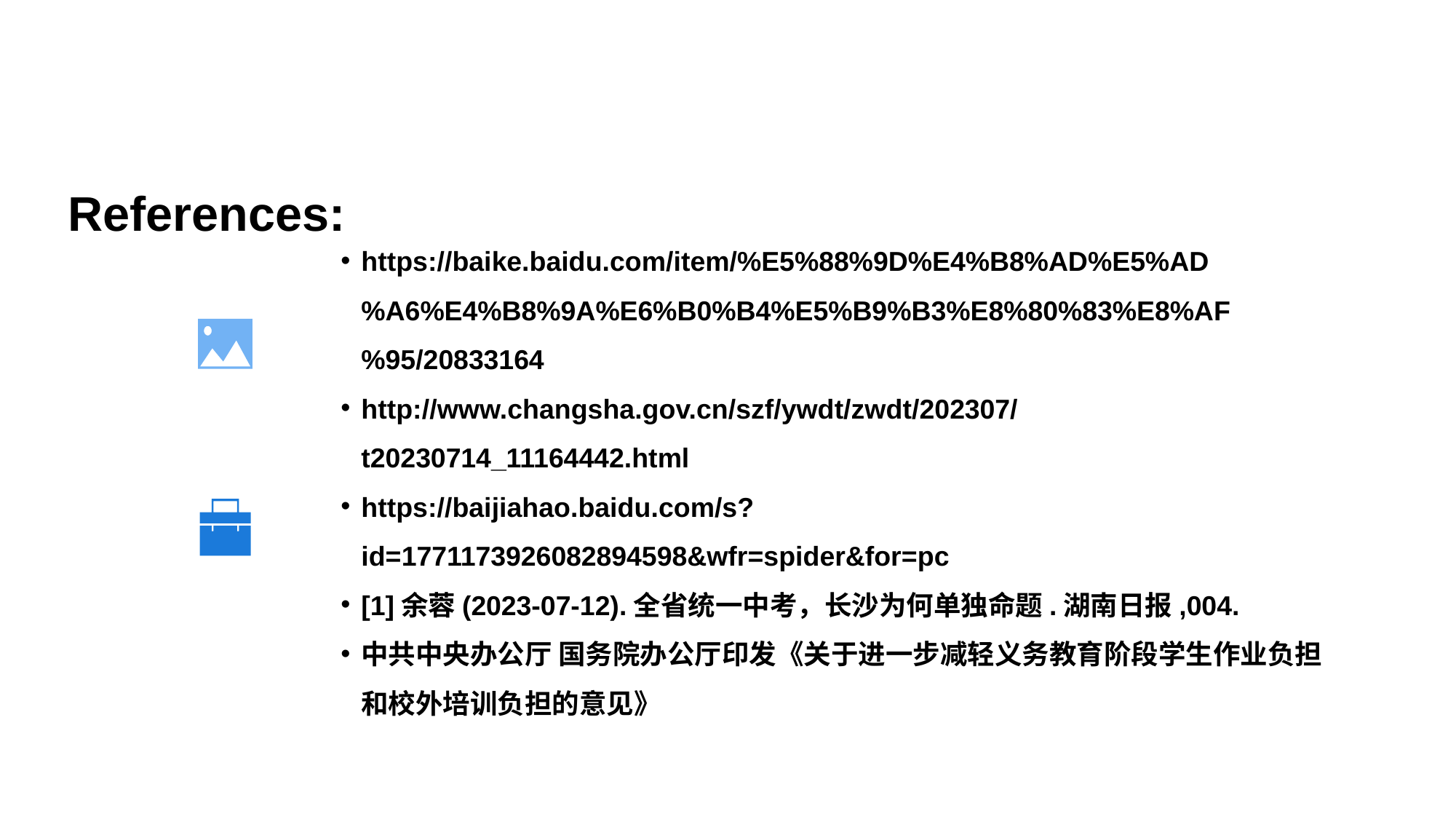

https://baike.baidu.com/item/%E5%88%9D%E4%B8%AD%E5%AD%A6%E4%B8%9A%E6%B0%B4%E5%B9%B3%E8%80%83%E8%AF%95/20833164
http://www.changsha.gov.cn/szf/ywdt/zwdt/202307/t20230714_11164442.html
https://baijiahao.baidu.com/s?id=1771173926082894598&wfr=spider&for=pc
[1]余蓉(2023-07-12).全省统一中考，长沙为何单独命题.湖南日报,004.
中共中央办公厅 国务院办公厅印发《关于进一步减轻义务教育阶段学生作业负担和校外培训负担的意见》

# References:
26